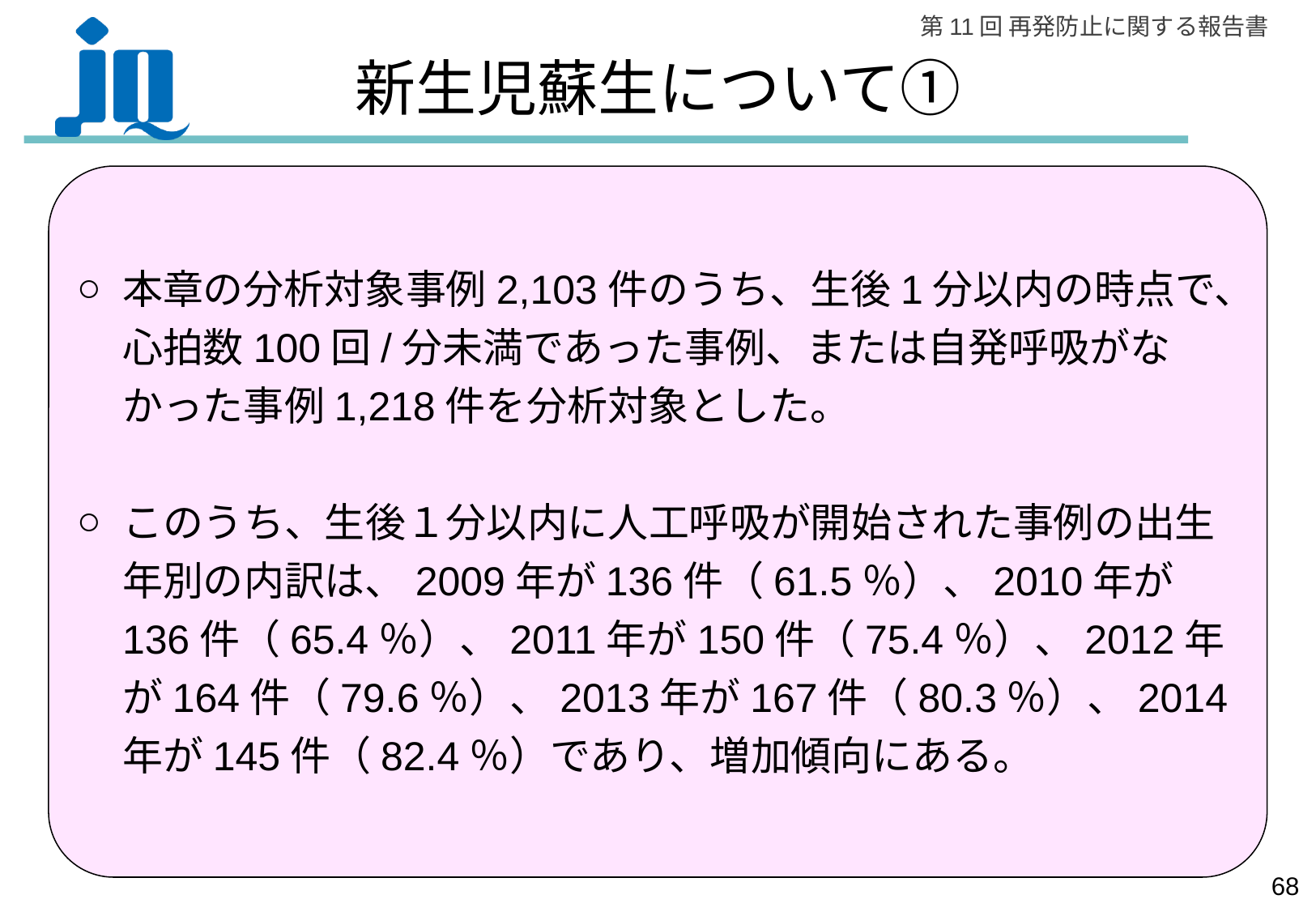

新生児蘇生について①

本章の分析対象事例2,103件のうち、生後1分以内の時点で、心拍数100回/分未満であった事例、または自発呼吸がなかった事例1,218件を分析対象とした。

このうち、生後１分以内に人工呼吸が開始された事例の出生年別の内訳は、2009年が136件（61.5％）、2010年が136件（65.4％）、2011年が150件（75.4％）、2012年が164件（79.6％）、2013年が167件（80.3％）、2014年が145件（82.4％）であり、増加傾向にある。
68